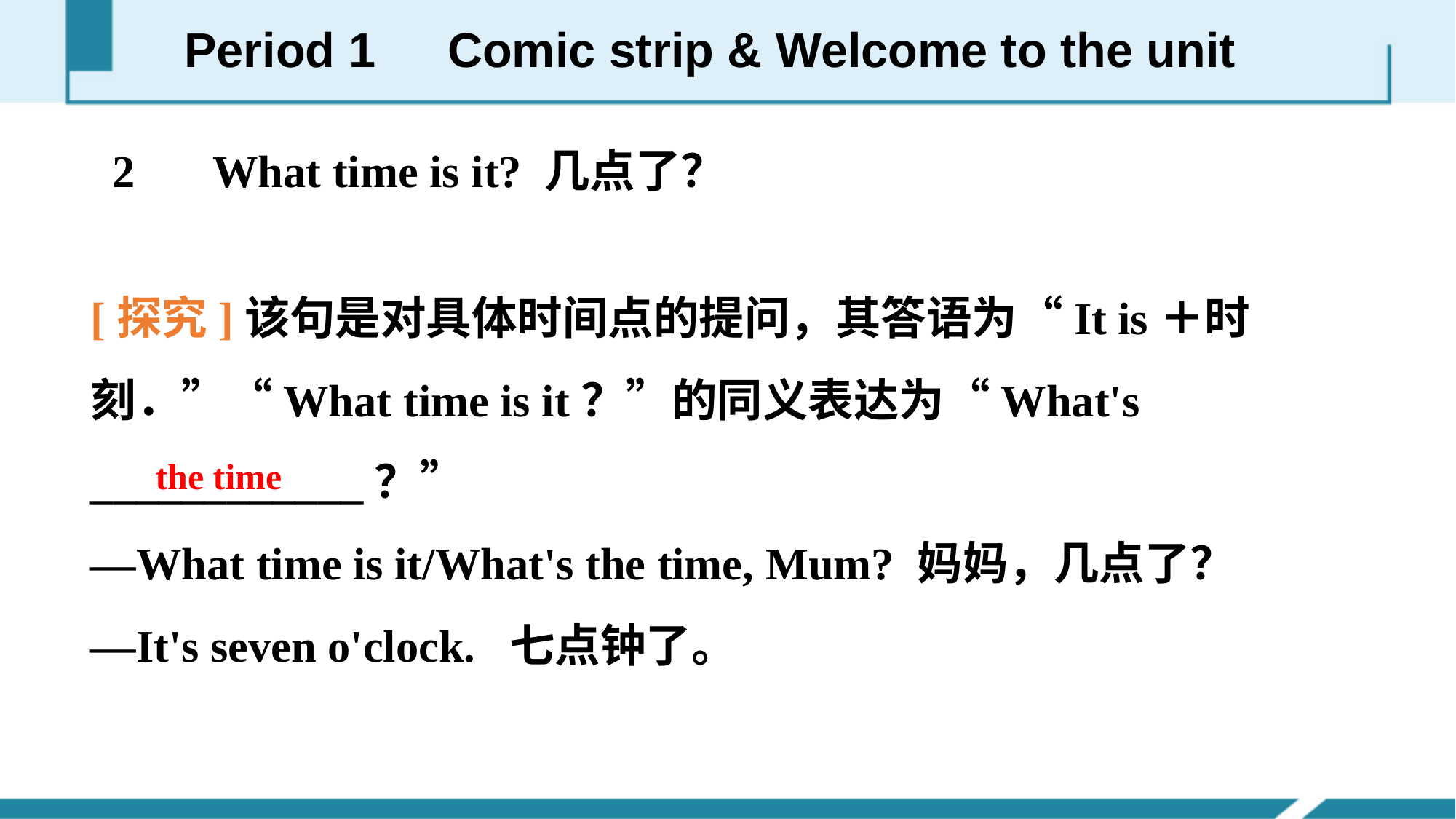

Period 1　Comic strip & Welcome to the unit
　2　 What time is it? 几点了？
[探究]该句是对具体时间点的提问，其答语为“It is＋时刻．”“What time is it？”的同义表达为“What's ____________？”
—What time is it/What's the time, Mum? 妈妈，几点了？
—It's seven o'clock.  七点钟了。
the time